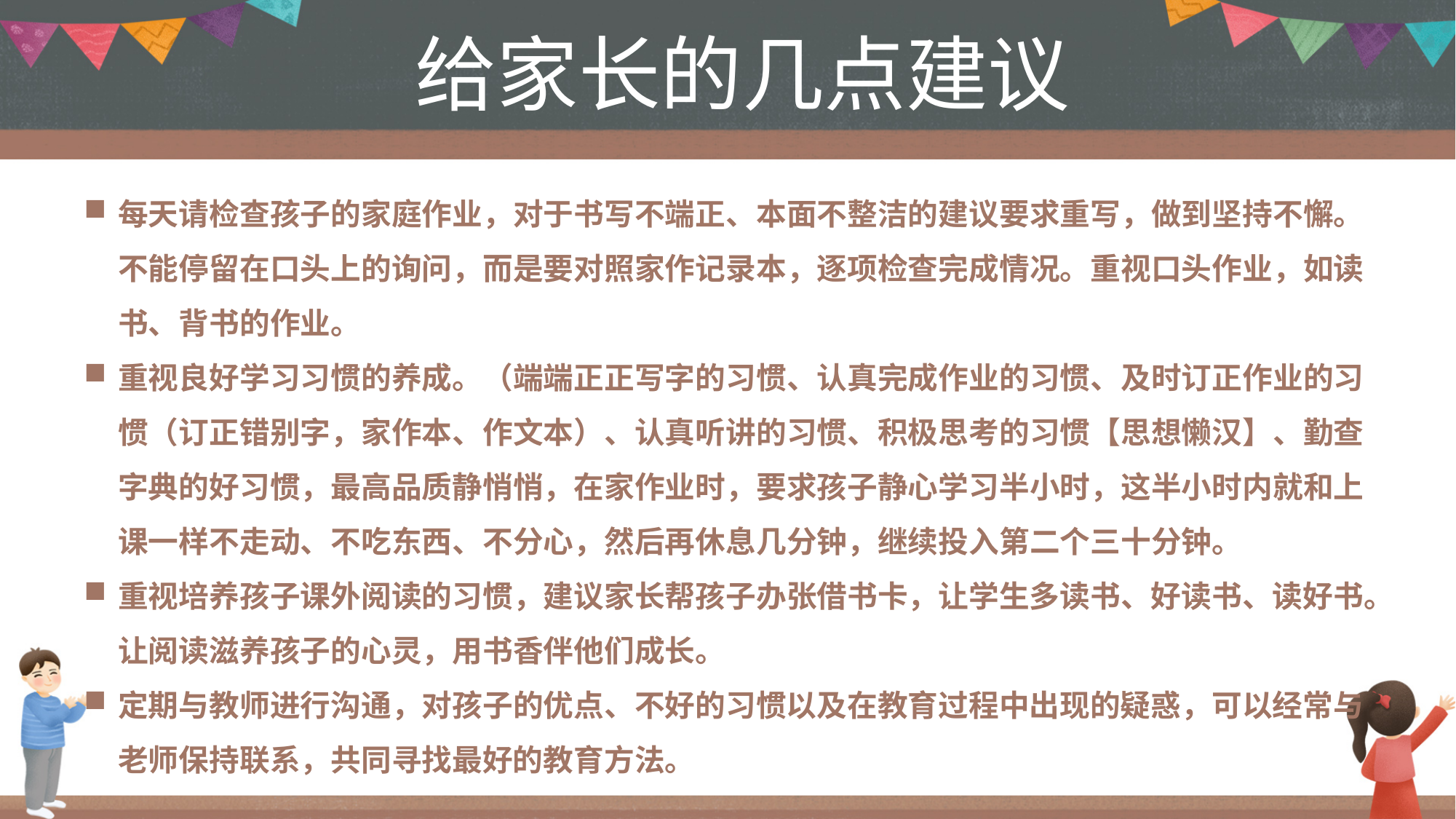

给家长的几点建议
每天请检查孩子的家庭作业，对于书写不端正、本面不整洁的建议要求重写，做到坚持不懈。不能停留在口头上的询问，而是要对照家作记录本，逐项检查完成情况。重视口头作业，如读书、背书的作业。
重视良好学习习惯的养成。（端端正正写字的习惯、认真完成作业的习惯、及时订正作业的习惯（订正错别字，家作本、作文本）、认真听讲的习惯、积极思考的习惯【思想懒汉】、勤查字典的好习惯，最高品质静悄悄，在家作业时，要求孩子静心学习半小时，这半小时内就和上课一样不走动、不吃东西、不分心，然后再休息几分钟，继续投入第二个三十分钟。
重视培养孩子课外阅读的习惯，建议家长帮孩子办张借书卡，让学生多读书、好读书、读好书。让阅读滋养孩子的心灵，用书香伴他们成长。
定期与教师进行沟通，对孩子的优点、不好的习惯以及在教育过程中出现的疑惑，可以经常与老师保持联系，共同寻找最好的教育方法。